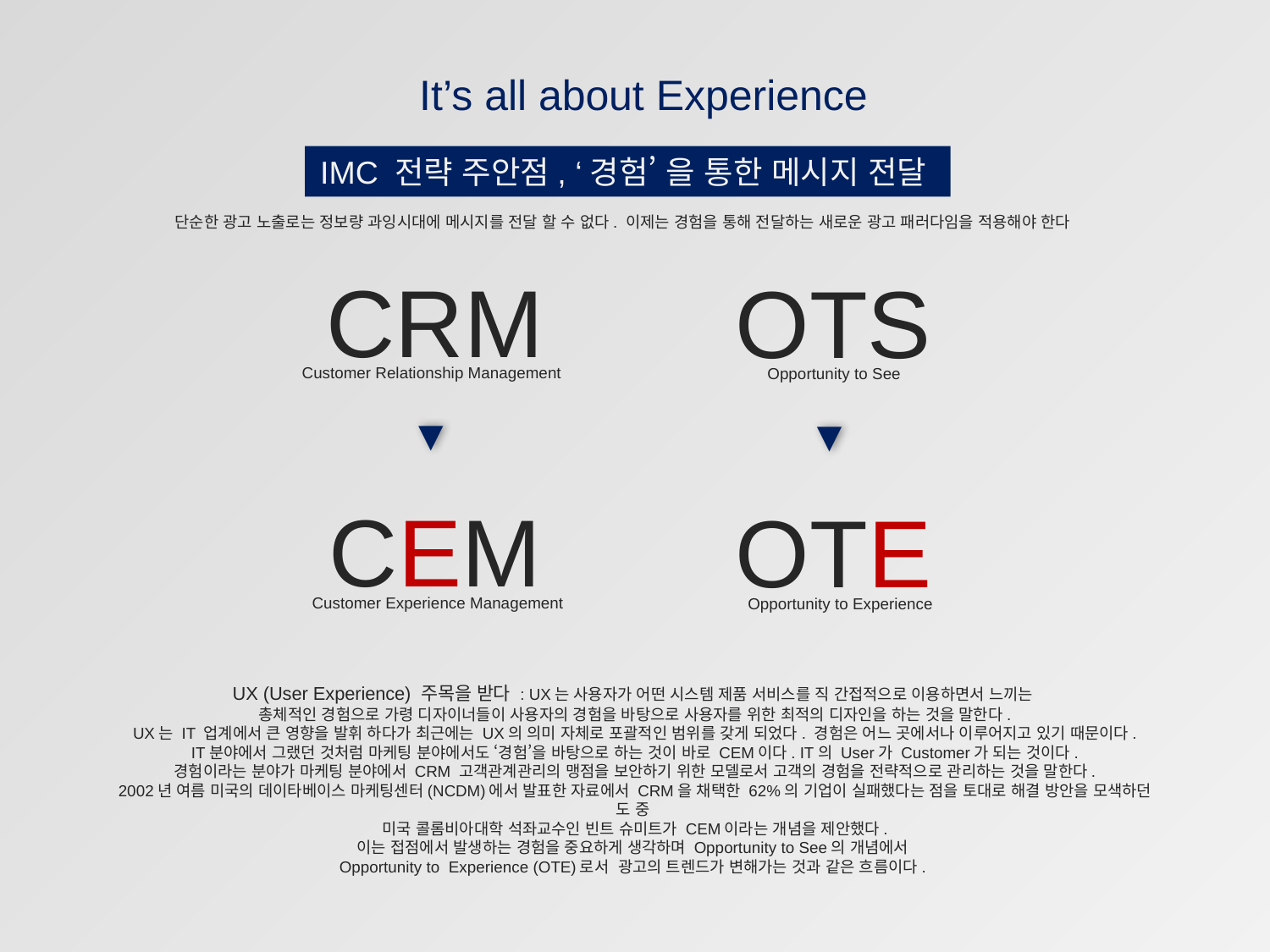

It’s all about Experience
IMC 전략 주안점, ‘경험’ 을 통한 메시지 전달
단순한 광고 노출로는 정보량 과잉시대에 메시지를 전달 할 수 없다. 이제는 경험을 통해 전달하는 새로운 광고 패러다임을 적용해야 한다
CRM
OTS

Customer Relationship Management

Opportunity to See

▼
▼
CEM
OTE

Customer Experience Management

Opportunity to Experience
UX (User Experience) 주목을 받다 : UX는 사용자가 어떤 시스템 제품 서비스를 직 간접적으로 이용하면서 느끼는
총체적인 경험으로 가령 디자이너들이 사용자의 경험을 바탕으로 사용자를 위한 최적의 디자인을 하는 것을 말한다.
UX는 IT 업계에서 큰 영향을 발휘 하다가 최근에는 UX의 의미 자체로 포괄적인 범위를 갖게 되었다. 경험은 어느 곳에서나 이루어지고 있기 때문이다.
IT분야에서 그랬던 것처럼 마케팅 분야에서도 ‘경험’을 바탕으로 하는 것이 바로 CEM이다. IT의 User가 Customer가 되는 것이다.
경험이라는 분야가 마케팅 분야에서 CRM 고객관계관리의 맹점을 보안하기 위한 모델로서 고객의 경험을 전략적으로 관리하는 것을 말한다.
2002년 여름 미국의 데이타베이스 마케팅센터(NCDM)에서 발표한 자료에서 CRM을 채택한 62%의 기업이 실패했다는 점을 토대로 해결 방안을 모색하던 도 중
미국 콜롬비아대학 석좌교수인 빈트 슈미트가 CEM이라는 개념을 제안했다.
이는 접점에서 발생하는 경험을 중요하게 생각하며 Opportunity to See의 개념에서
Opportunity to  Experience (OTE)로서  광고의 트렌드가 변해가는 것과 같은 흐름이다.